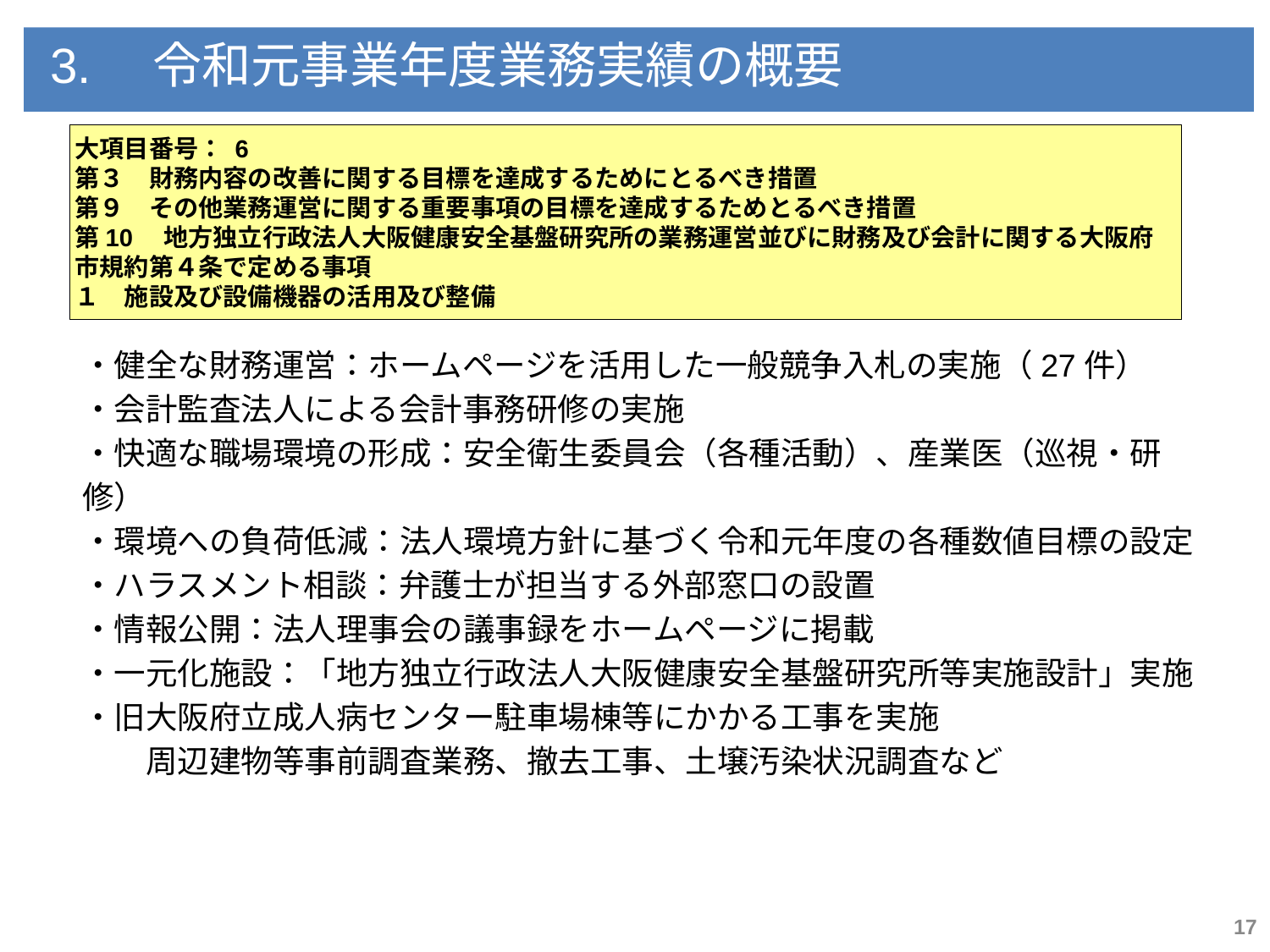

3.　令和元事業年度業務実績の概要
大項目番号： 6
第３　財務内容の改善に関する目標を達成するためにとるべき措置
第９　その他業務運営に関する重要事項の目標を達成するためとるべき措置
第10　地方独立行政法人大阪健康安全基盤研究所の業務運営並びに財務及び会計に関する大阪府市規約第４条で定める事項
１　施設及び設備機器の活用及び整備
・健全な財務運営：ホームページを活用した一般競争入札の実施（27件）
・会計監査法人による会計事務研修の実施
・快適な職場環境の形成：安全衛生委員会（各種活動）、産業医（巡視・研修）
・環境への負荷低減：法人環境方針に基づく令和元年度の各種数値目標の設定
・ハラスメント相談：弁護士が担当する外部窓口の設置
・情報公開：法人理事会の議事録をホームページに掲載
・一元化施設：「地方独立行政法人大阪健康安全基盤研究所等実施設計」実施
・旧大阪府立成人病センター駐車場棟等にかかる工事を実施
　　周辺建物等事前調査業務、撤去工事、土壌汚染状況調査など
17